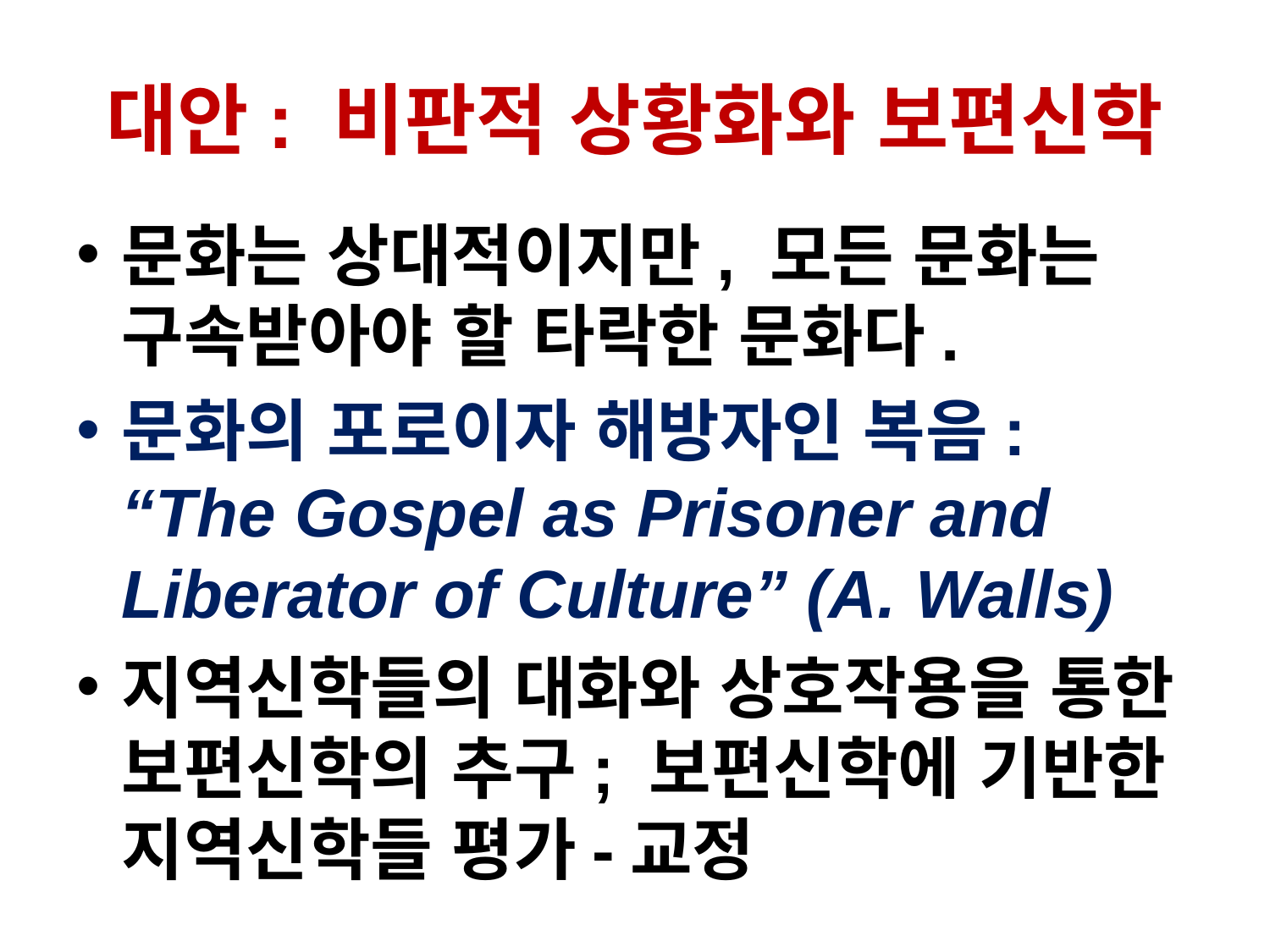

# 대안: 비판적 상황화와 보편신학
문화는 상대적이지만, 모든 문화는 구속받아야 할 타락한 문화다.
문화의 포로이자 해방자인 복음: “The Gospel as Prisoner and Liberator of Culture” (A. Walls)
지역신학들의 대화와 상호작용을 통한 보편신학의 추구; 보편신학에 기반한 지역신학들 평가-교정